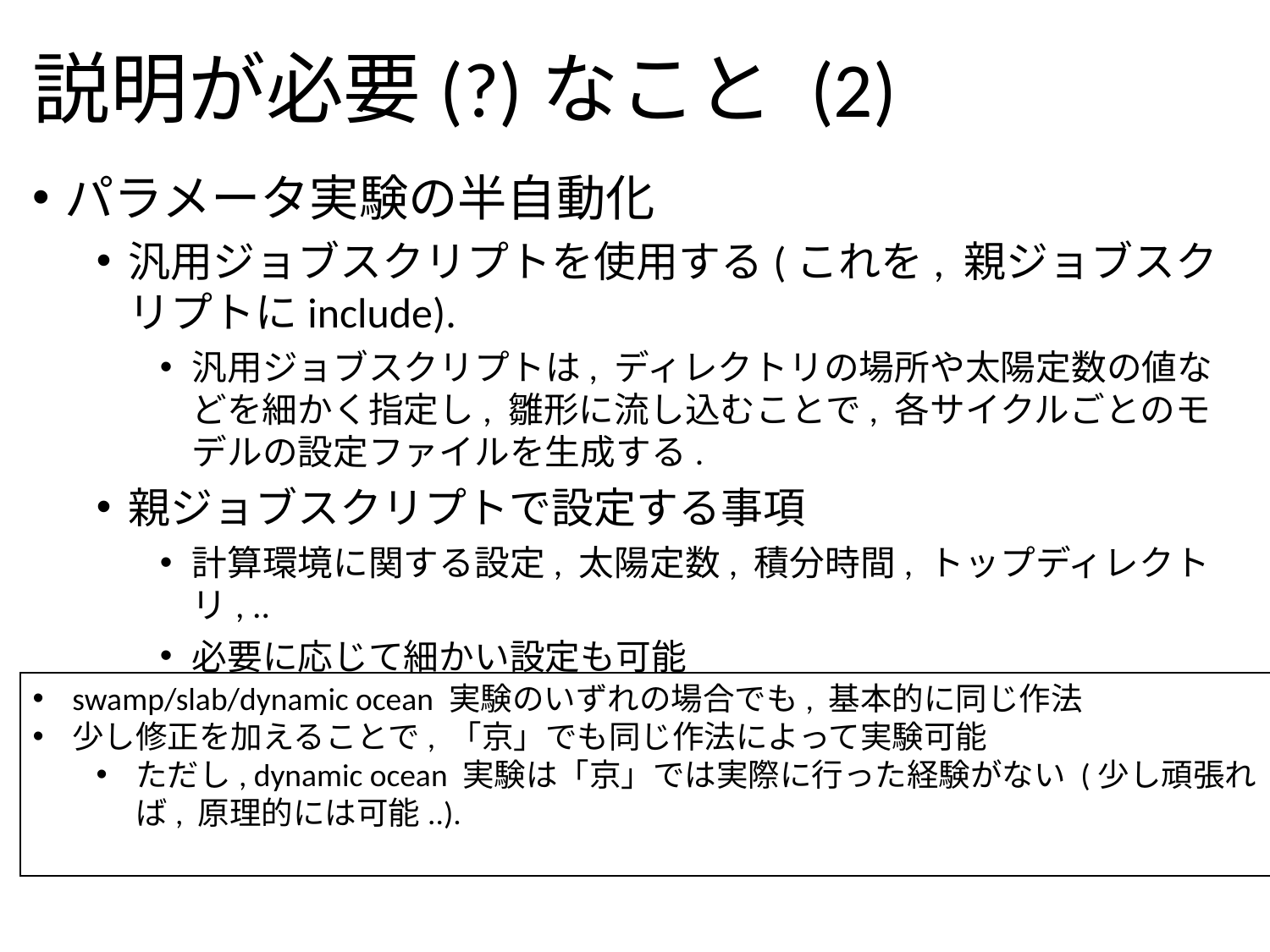

# 説明が必要(?)なこと (2)

パラメータ実験の半自動化
汎用ジョブスクリプトを使用する(これを, 親ジョブスクリプトにinclude).
汎用ジョブスクリプトは, ディレクトリの場所や太陽定数の値などを細かく指定し, 雛形に流し込むことで, 各サイクルごとのモデルの設定ファイルを生成する.
親ジョブスクリプトで設定する事項
計算環境に関する設定, 太陽定数, 積分時間, トップディレクトリ, ..
必要に応じて細かい設定も可能

swamp/slab/dynamic ocean 実験のいずれの場合でも, 基本的に同じ作法
少し修正を加えることで, 「京」でも同じ作法によって実験可能
ただし, dynamic ocean 実験は「京」では実際に行った経験がない (少し頑張れば, 原理的には可能..).